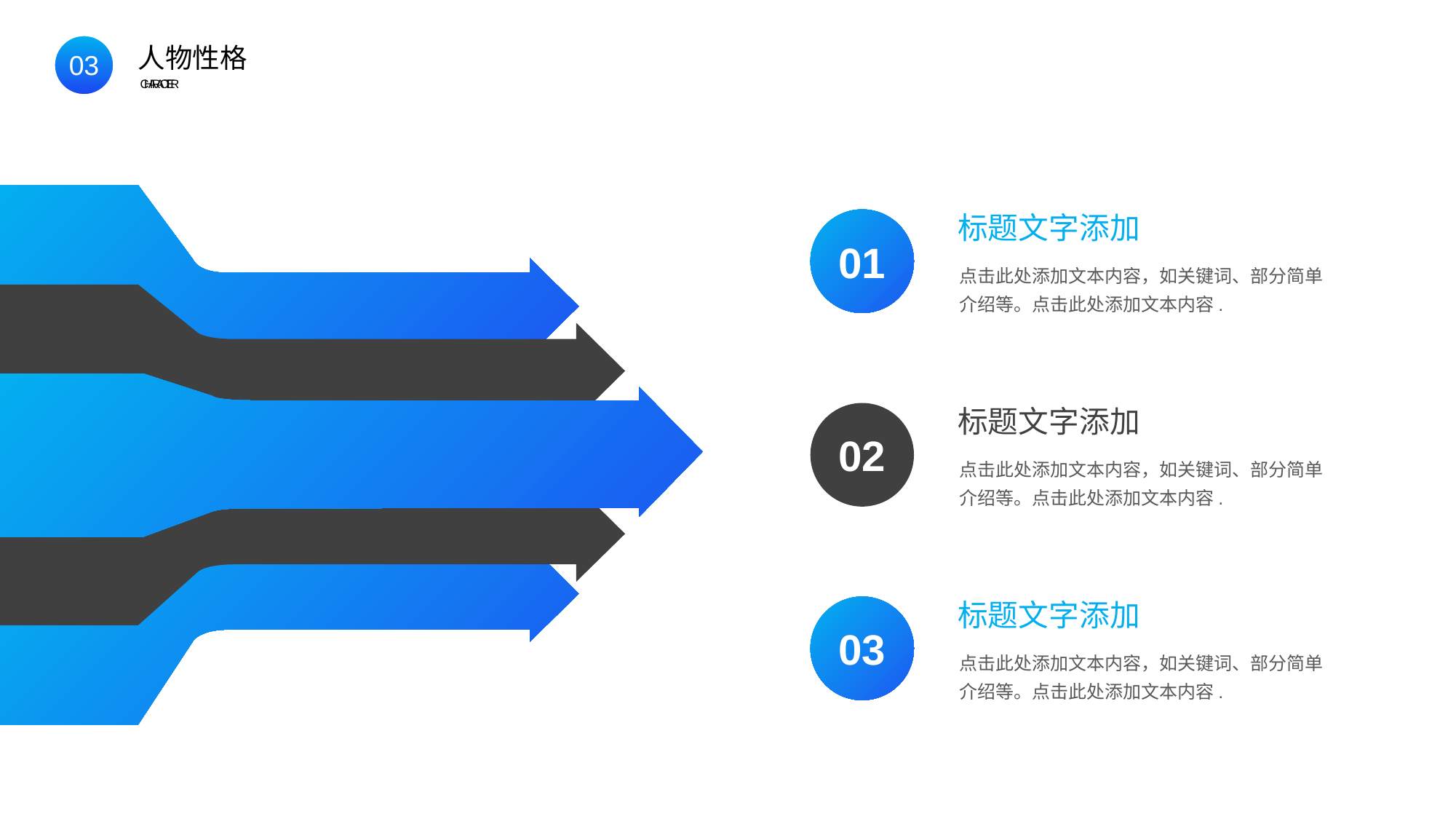

BY YUSHEN

03
人物性格
CHARACTER

标题文字添加
点击此处添加文本内容，如关键词、部分简单介绍等。点击此处添加文本内容.
01
标题文字添加
点击此处添加文本内容，如关键词、部分简单介绍等。点击此处添加文本内容.
02
标题文字添加
点击此处添加文本内容，如关键词、部分简单介绍等。点击此处添加文本内容.
03